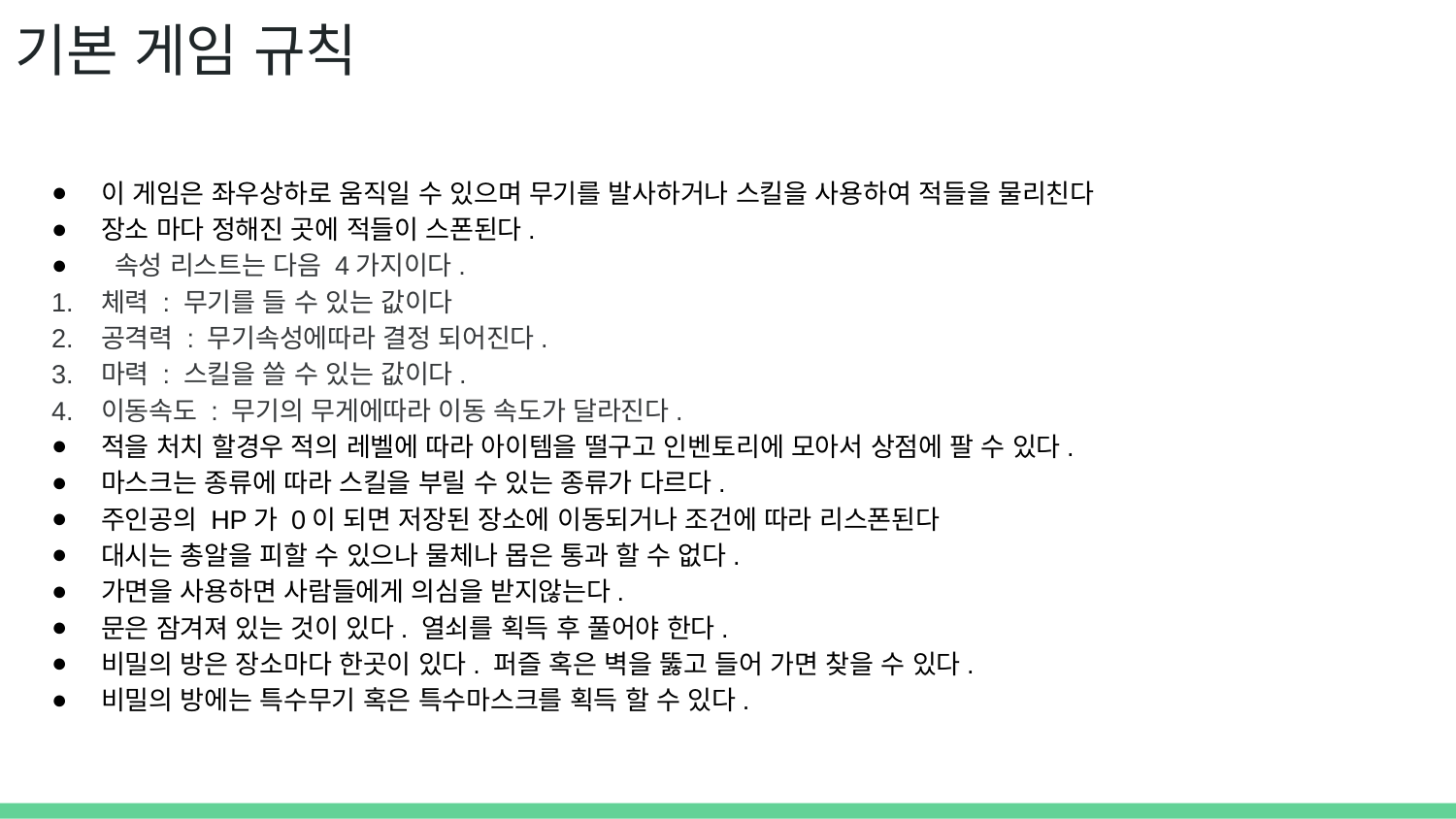

# 기본 게임 규칙

이 게임은 좌우상하로 움직일 수 있으며 무기를 발사하거나 스킬을 사용하여 적들을 물리친다
장소 마다 정해진 곳에 적들이 스폰된다.
 속성 리스트는 다음 4가지이다.
체력 : 무기를 들 수 있는 값이다
공격력 : 무기속성에따라 결정 되어진다.
마력 : 스킬을 쓸 수 있는 값이다.
이동속도 : 무기의 무게에따라 이동 속도가 달라진다.
적을 처치 할경우 적의 레벨에 따라 아이템을 떨구고 인벤토리에 모아서 상점에 팔 수 있다.
마스크는 종류에 따라 스킬을 부릴 수 있는 종류가 다르다.
주인공의 HP가 0이 되면 저장된 장소에 이동되거나 조건에 따라 리스폰된다
대시는 총알을 피할 수 있으나 물체나 몹은 통과 할 수 없다.
가면을 사용하면 사람들에게 의심을 받지않는다.
문은 잠겨져 있는 것이 있다. 열쇠를 획득 후 풀어야 한다.
비밀의 방은 장소마다 한곳이 있다. 퍼즐 혹은 벽을 뚫고 들어 가면 찾을 수 있다.
비밀의 방에는 특수무기 혹은 특수마스크를 획득 할 수 있다.